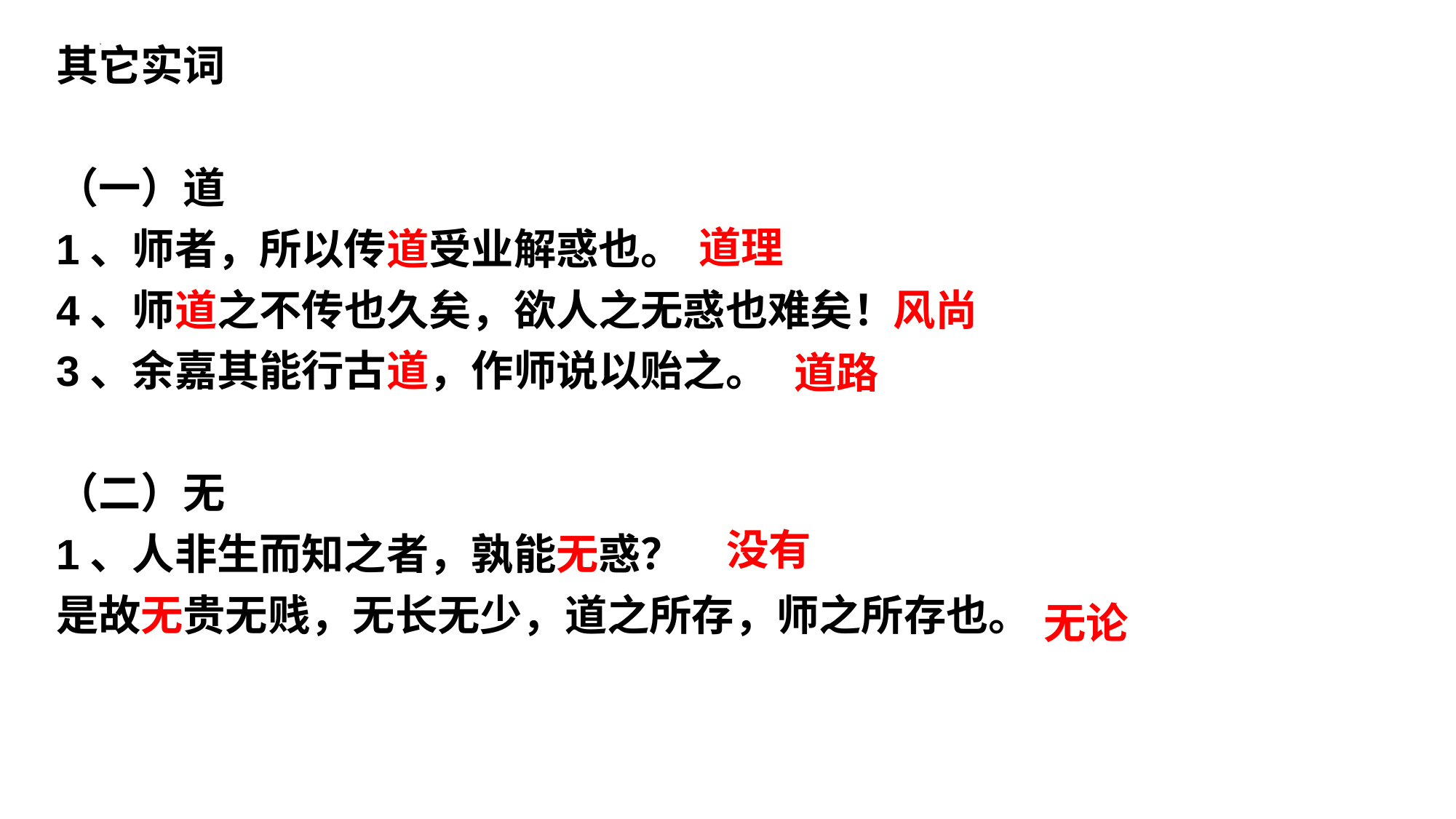

其它实词

（一）道
1、师者，所以传道受业解惑也。
4、师道之不传也久矣，欲人之无惑也难矣！
3、余嘉其能行古道，作师说以贻之。

（二）无
1、人非生而知之者，孰能无惑？
是故无贵无贱，无长无少，道之所存，师之所存也。
道理
风尚
道路
没有
无论